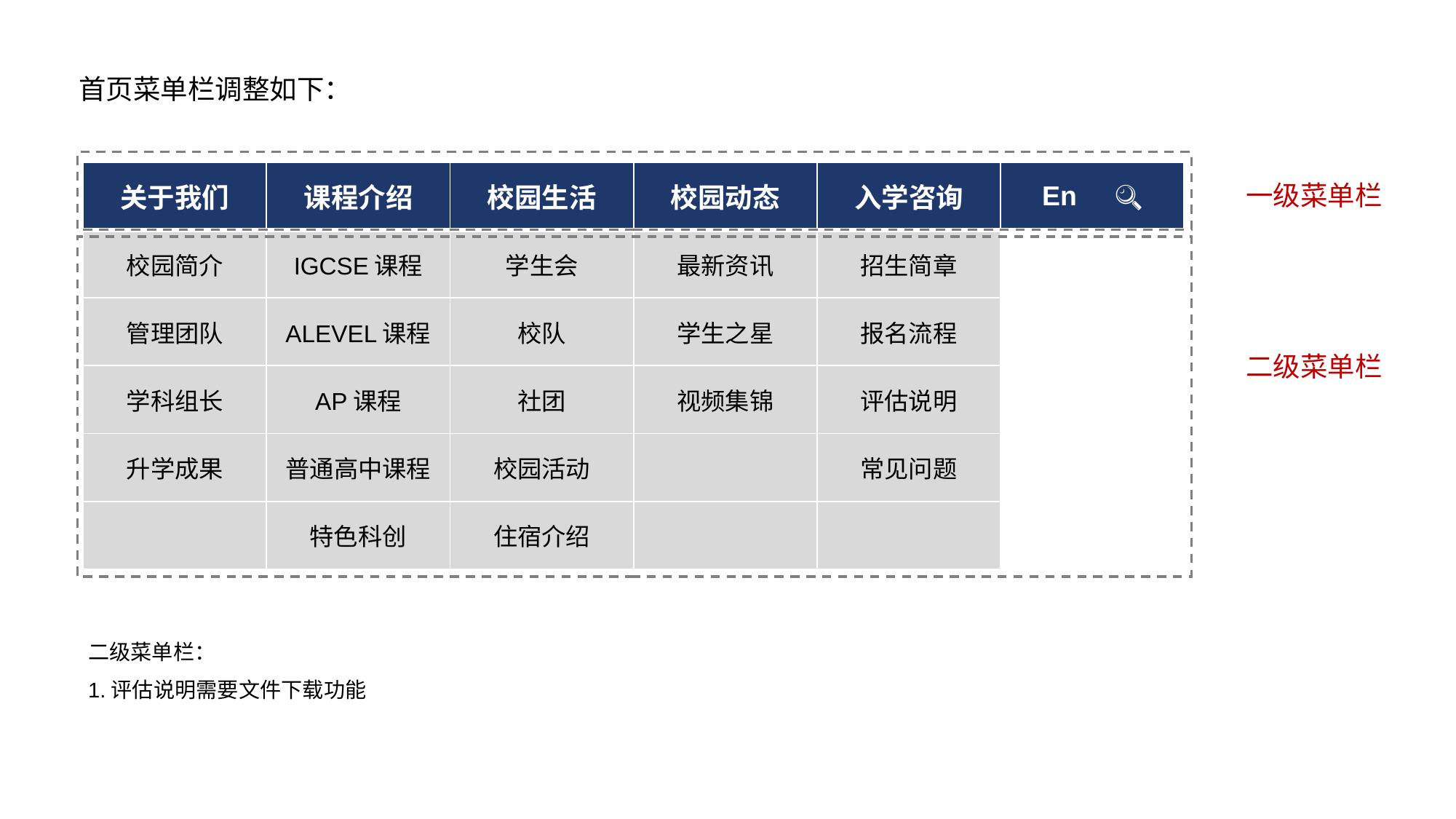

首页菜单栏调整如下：

| 关于我们 | 课程介绍 | 校园生活 | 校园动态 | 入学咨询 | En 🔍 |
| --- | --- | --- | --- | --- | --- |
| 校园简介 | IGCSE课程 | 学生会 | 最新资讯 | 招生简章 |  |
| 管理团队 | ALEVEL课程 | 校队 | 学生之星 | 报名流程 |  |
| 学科组长 | AP课程 | 社团 | 视频集锦 | 评估说明 |  |
| 升学成果 | 普通高中课程 | 校园活动 |  | 常见问题 |  |
|  | 特色科创 | 住宿介绍 |  |  |  |
一级菜单栏

二级菜单栏
二级菜单栏：
1.评估说明需要文件下载功能